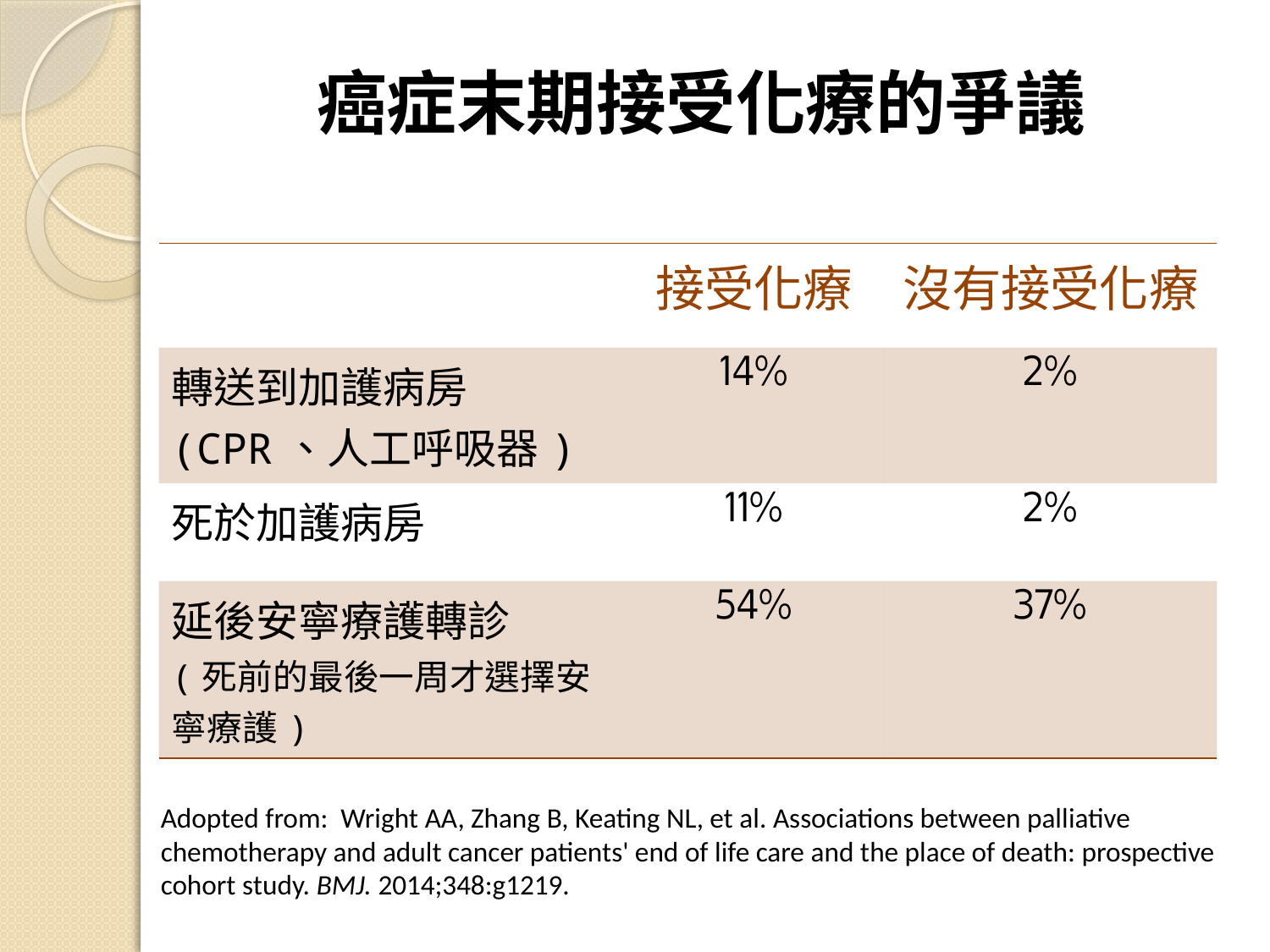

# 癌症末期接受化療的爭議
|  | 接受化療 | 沒有接受化療 |
| --- | --- | --- |
| 轉送到加護病房 (CPR、人工呼吸器) | 14% | 2% |
| 死於加護病房 | 11% | 2% |
| 延後安寧療護轉診 (死前的最後一周才選擇安寧療護) | 54% | 37% |
Adopted from:  Wright AA, Zhang B, Keating NL, et al. Associations between palliative chemotherapy and adult cancer patients' end of life care and the place of death: prospective cohort study. BMJ. 2014;348:g1219.